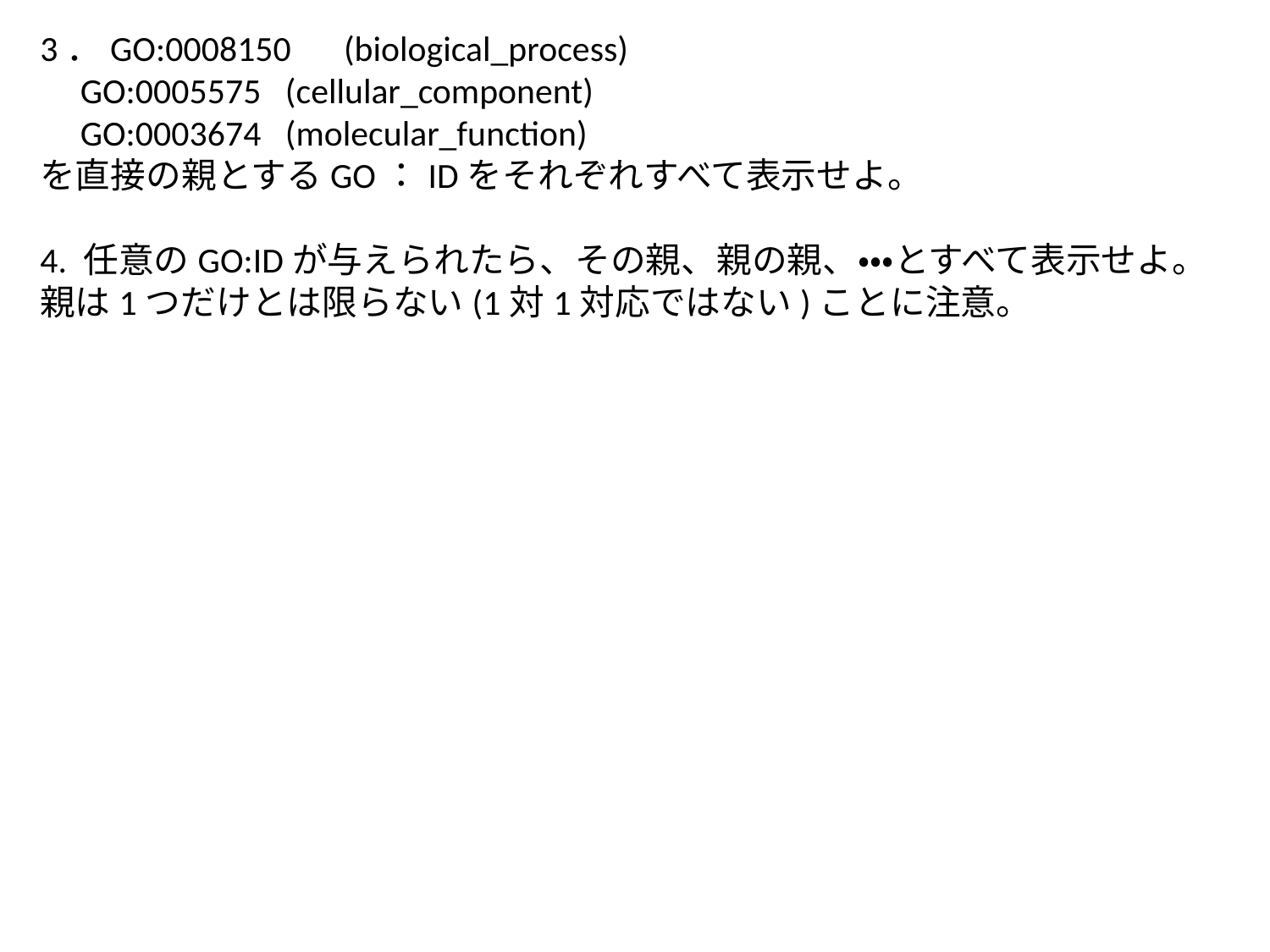

3．GO:0008150　(biological_process)
     GO:0005575   (cellular_component)
     GO:0003674   (molecular_function)
を直接の親とするGO：IDをそれぞれすべて表示せよ。

4. 任意のGO:IDが与えられたら、その親、親の親、・・・とすべて表示せよ。親は1つだけとは限らない(1対1対応ではない)ことに注意。